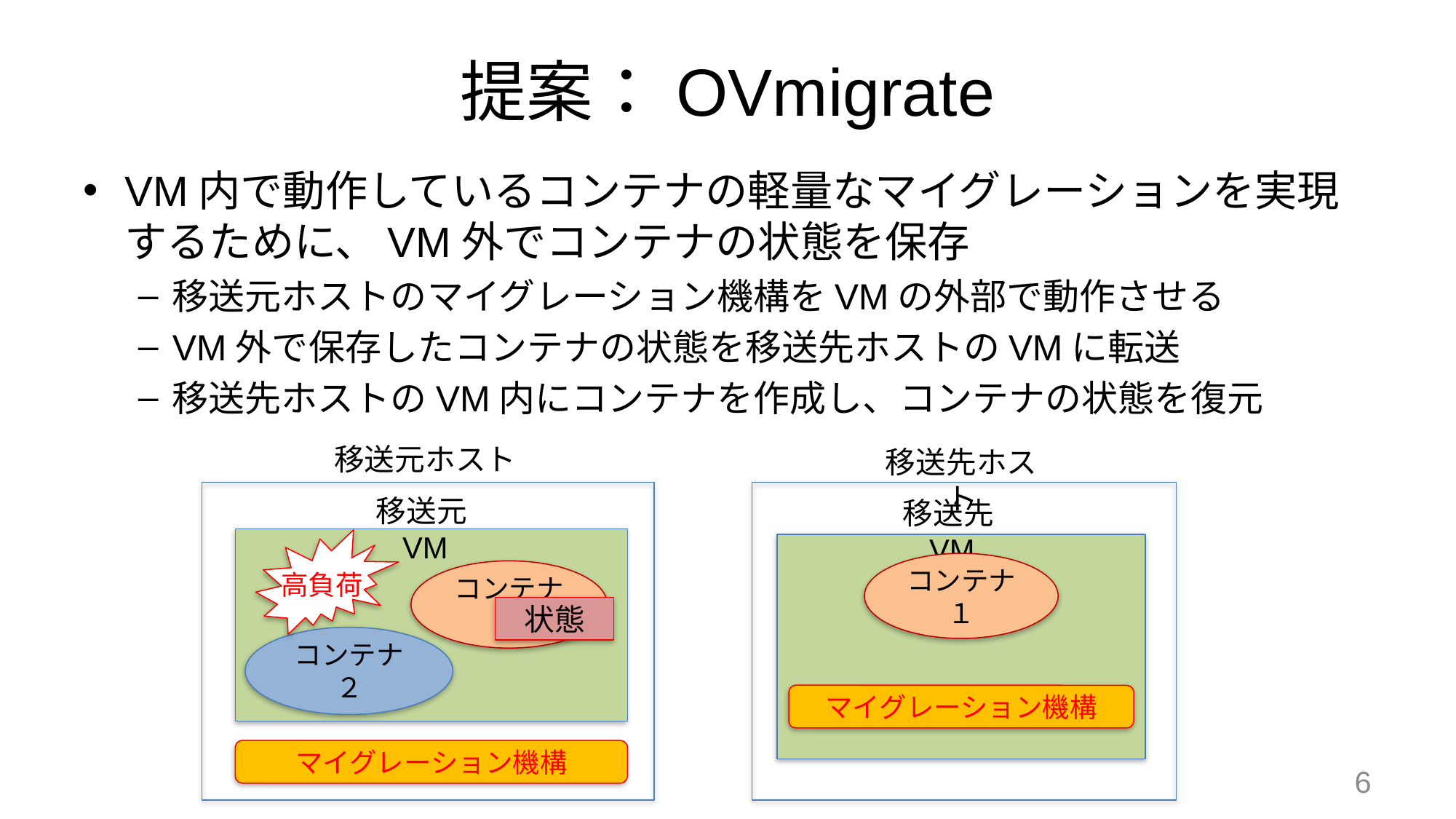

# 提案：OVmigrate
VM内で動作しているコンテナの軽量なマイグレーションを実現するために、VM外でコンテナの状態を保存
移送元ホストのマイグレーション機構をVMの外部で動作させる
VM外で保存したコンテナの状態を移送先ホストのVMに転送
移送先ホストのVM内にコンテナを作成し、コンテナの状態を復元

移送元ホスト
移送先ホスト

移送元VM
移送先VM

高負荷

コンテナ１
コンテナ１
状態
コンテナ２
マイグレーション機構
マイグレーション機構
6